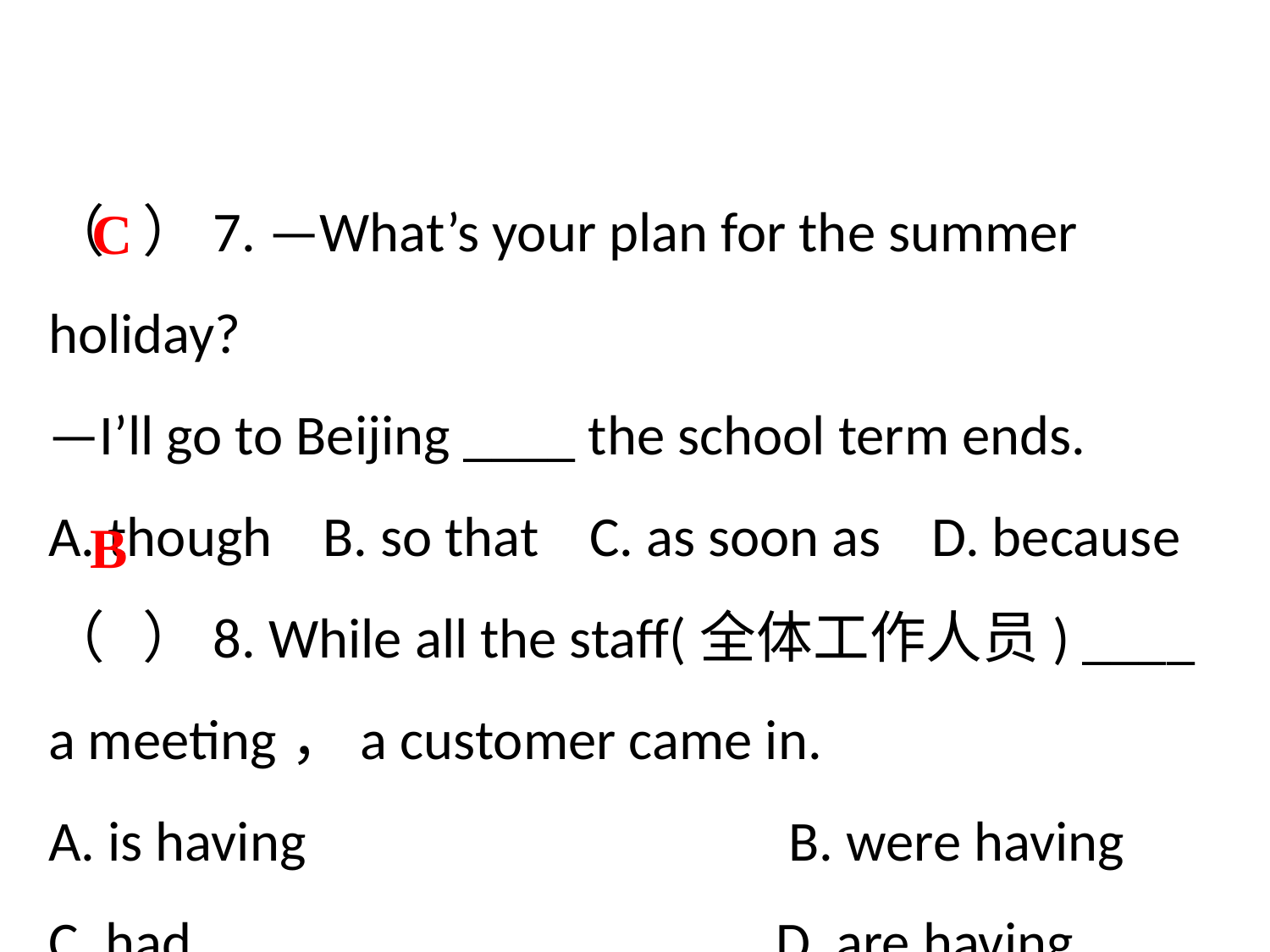

（   ）7. —What’s your plan for the summer holiday?
—I’ll go to Beijing ____ the school term ends.
A. though    B. so that    C. as soon as    D. because
（   ）8. While all the staff(全体工作人员) ____ a meeting，a customer came in.
A. is having                                      B. were having
C. had                                              D. are having

C
B